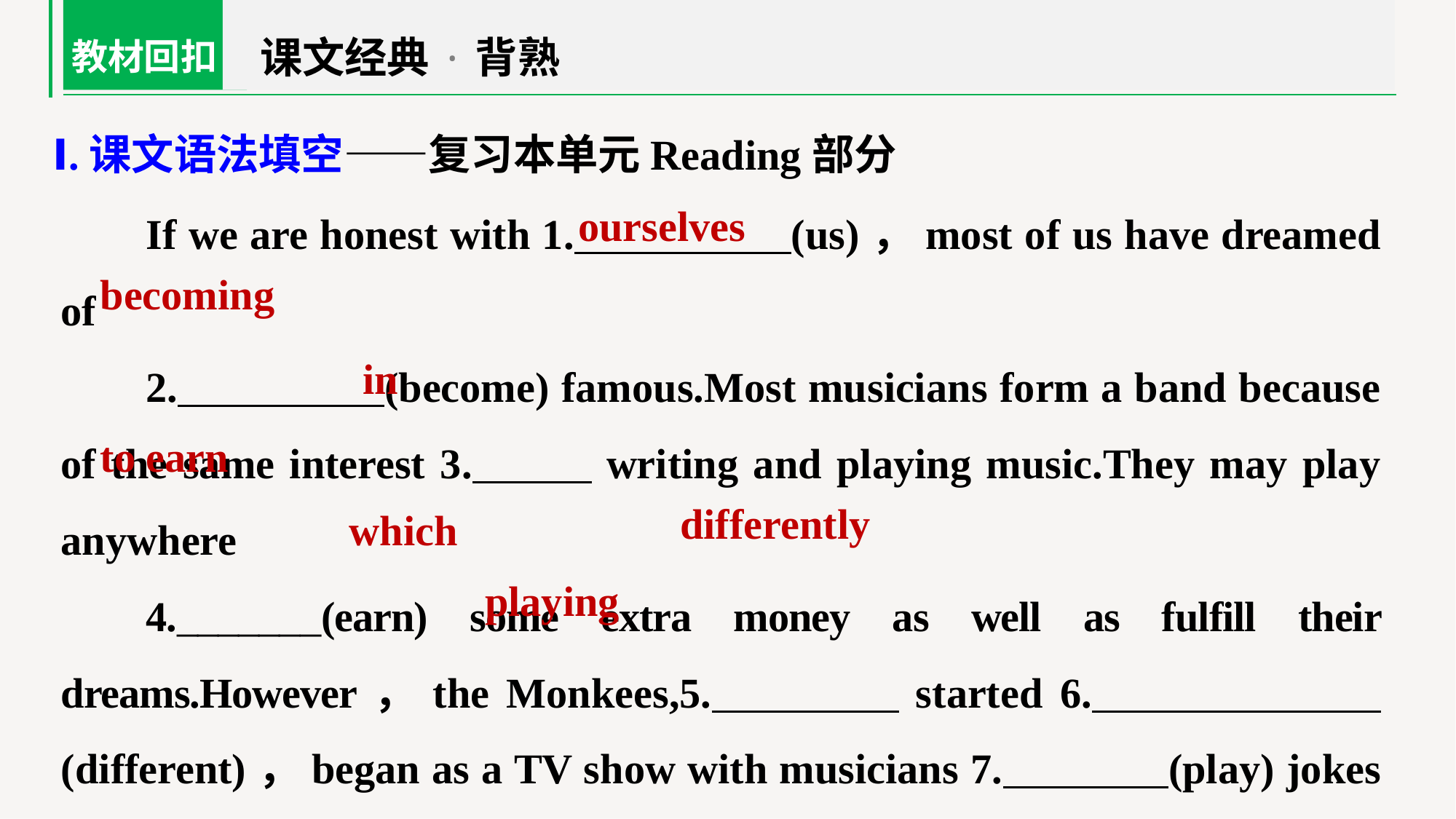

课文经典·背熟
教材回扣
Ⅰ.课文语法填空——复习本单元Reading部分
If we are honest with 1.                  (us)，most of us have dreamed of
2.                 (become) famous.Most musicians form a band because of the same interest 3.         writing and playing music.They may play anywhere
4._______(earn) some extra money as well as fulfill their dreams.However，the Monkees,5.            started 6.                  (different)，began as a TV show with musicians 7.              (play) jokes and music in the programme.
ourselves
becoming
in
to earn
differently
which
playing